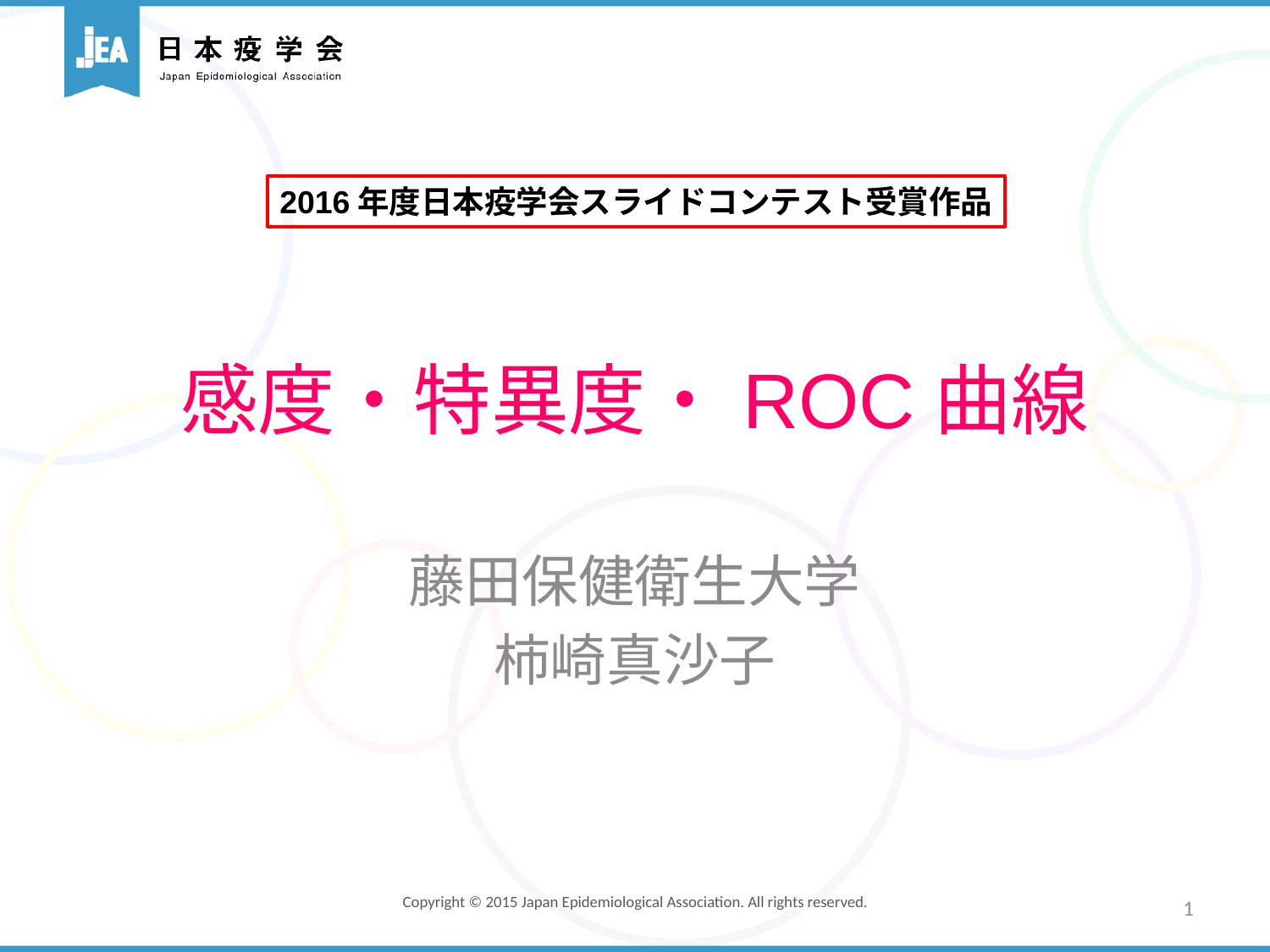

2016年度日本疫学会スライドコンテスト受賞作品
# 感度・特異度・ROC曲線
藤田保健衛生大学
柿崎真沙子
1